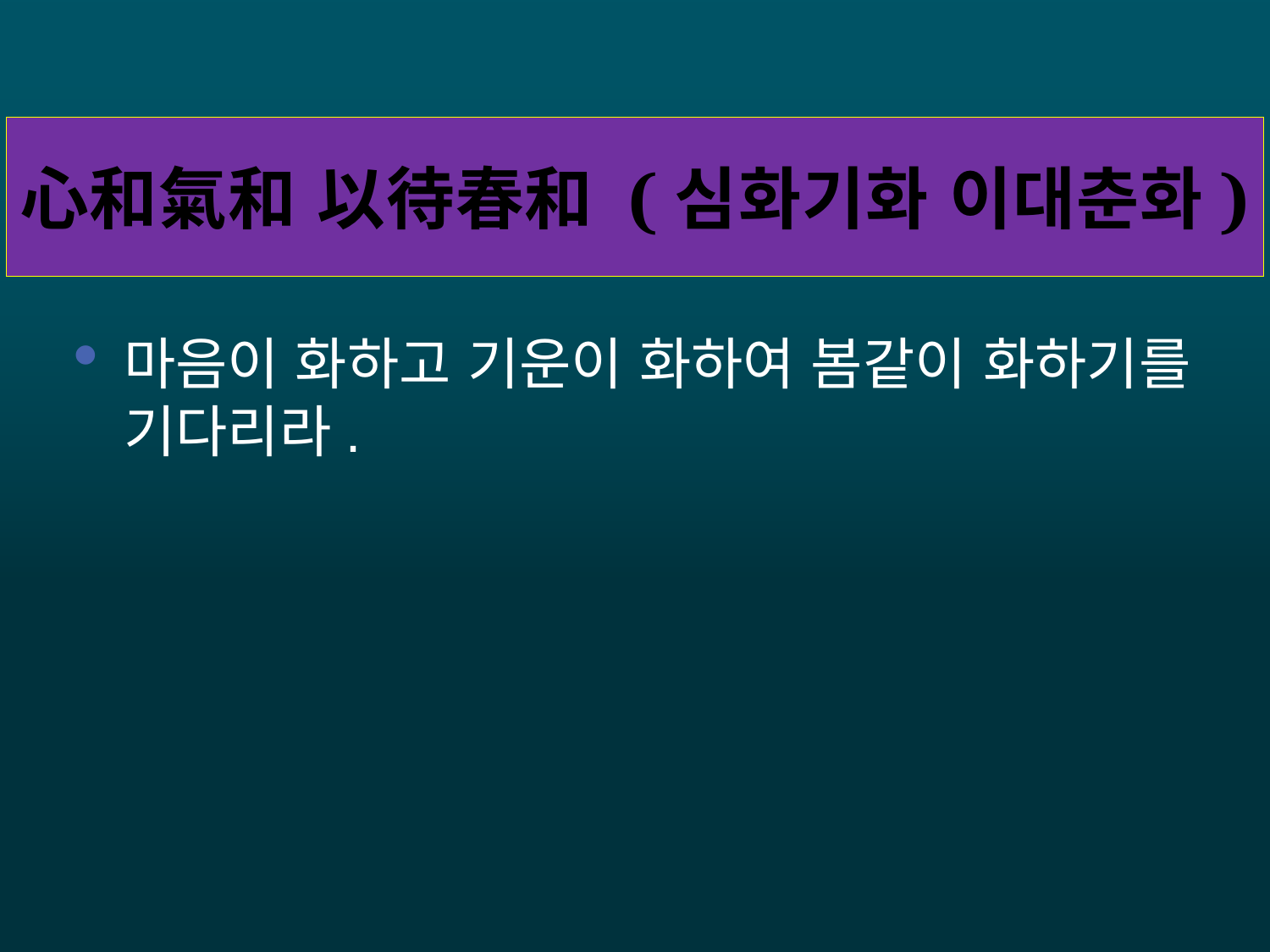

# 心和氣和 以待春和 (심화기화 이대춘화)
마음이 화하고 기운이 화하여 봄같이 화하기를 기다리라.